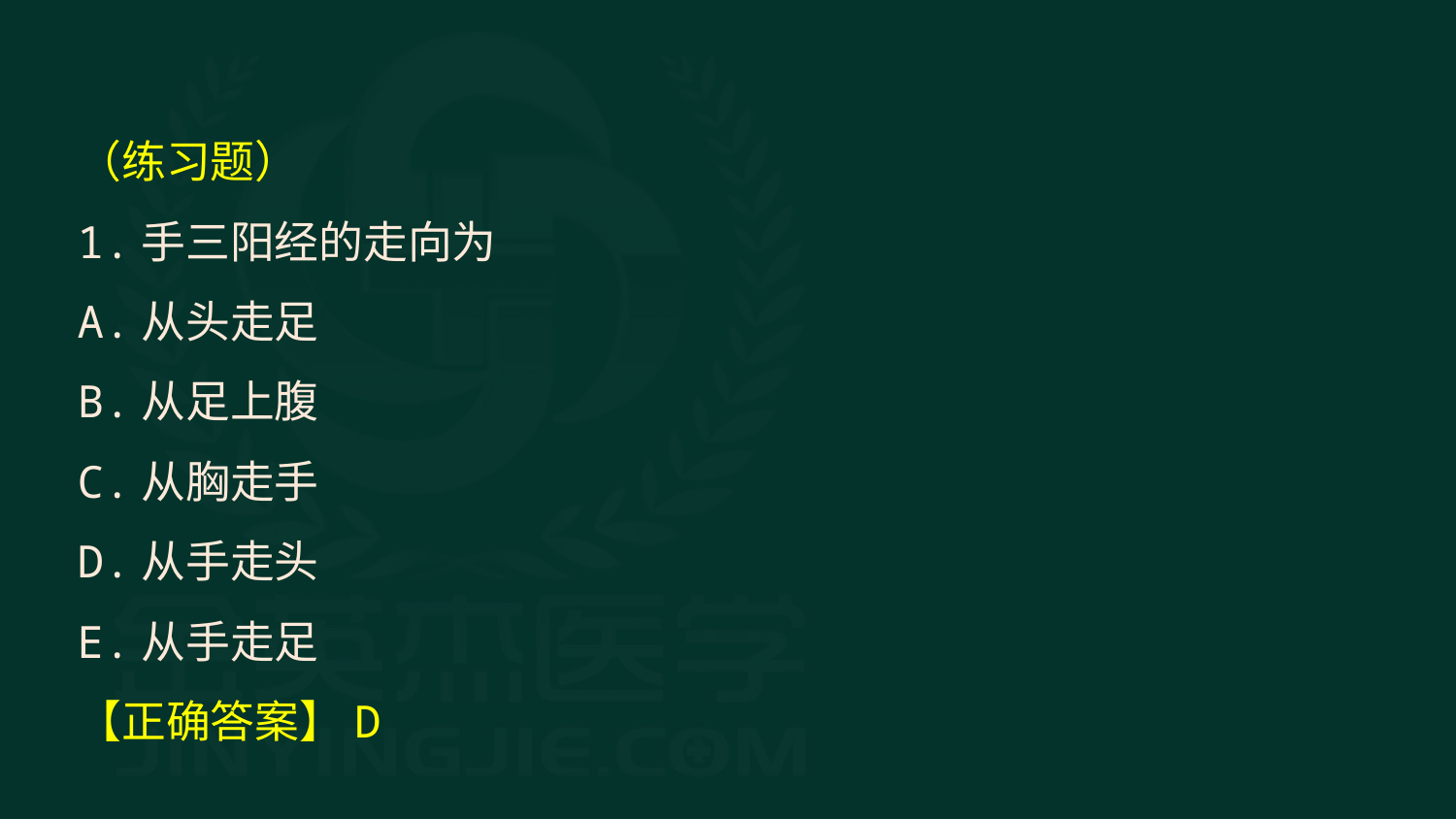

（练习题）
1.手三阳经的走向为
A.从头走足
B.从足上腹
C.从胸走手
D.从手走头
E.从手走足
【正确答案】D